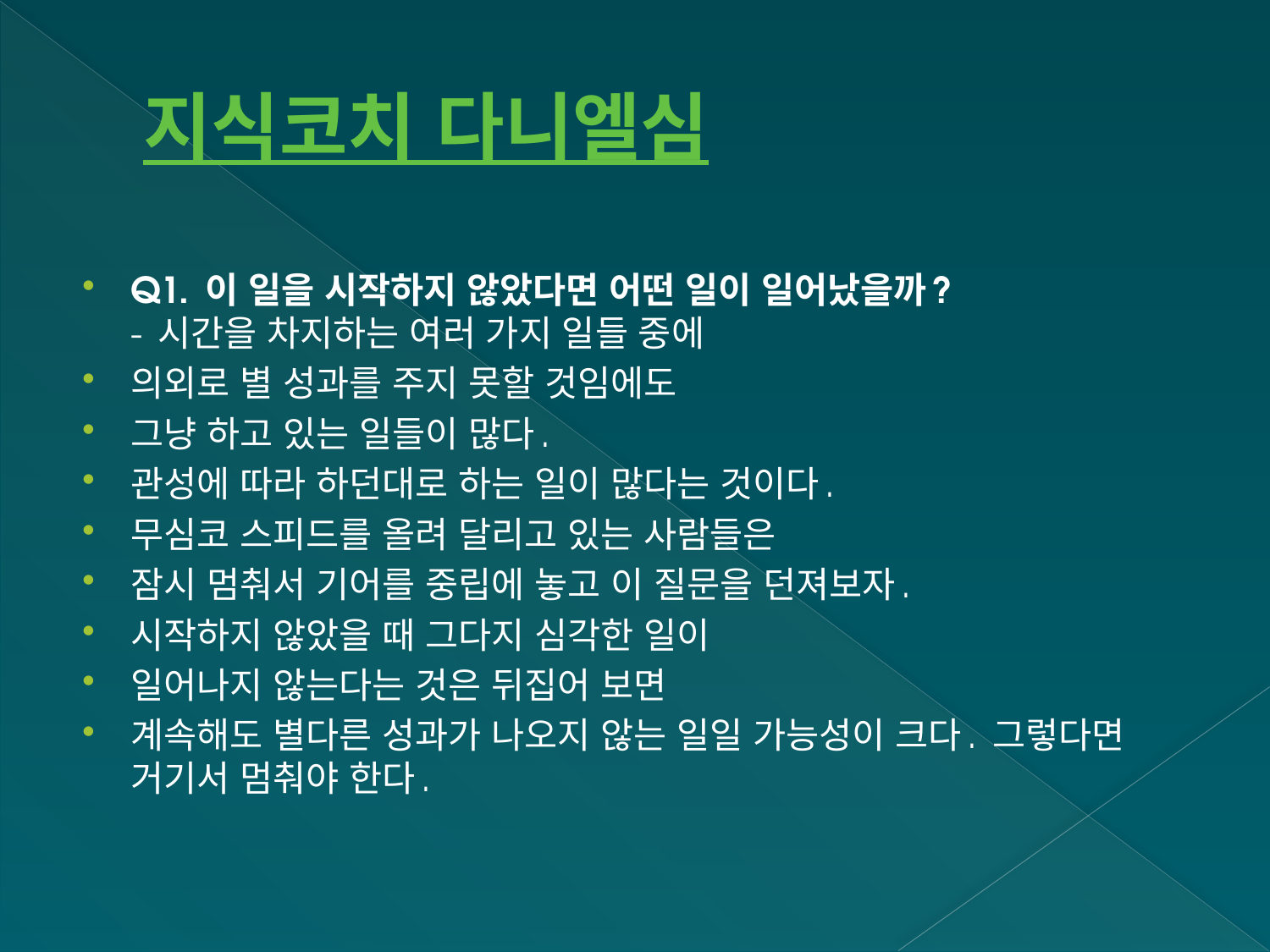

# 지식코치 다니엘심
Q1. 이 일을 시작하지 않았다면 어떤 일이 일어났을까?
- 시간을 차지하는 여러 가지 일들 중에
의외로 별 성과를 주지 못할 것임에도
그냥 하고 있는 일들이 많다.
관성에 따라 하던대로 하는 일이 많다는 것이다.
무심코 스피드를 올려 달리고 있는 사람들은
잠시 멈춰서 기어를 중립에 놓고 이 질문을 던져보자.
시작하지 않았을 때 그다지 심각한 일이
일어나지 않는다는 것은 뒤집어 보면
계속해도 별다른 성과가 나오지 않는 일일 가능성이 크다. 그렇다면 거기서 멈춰야 한다.